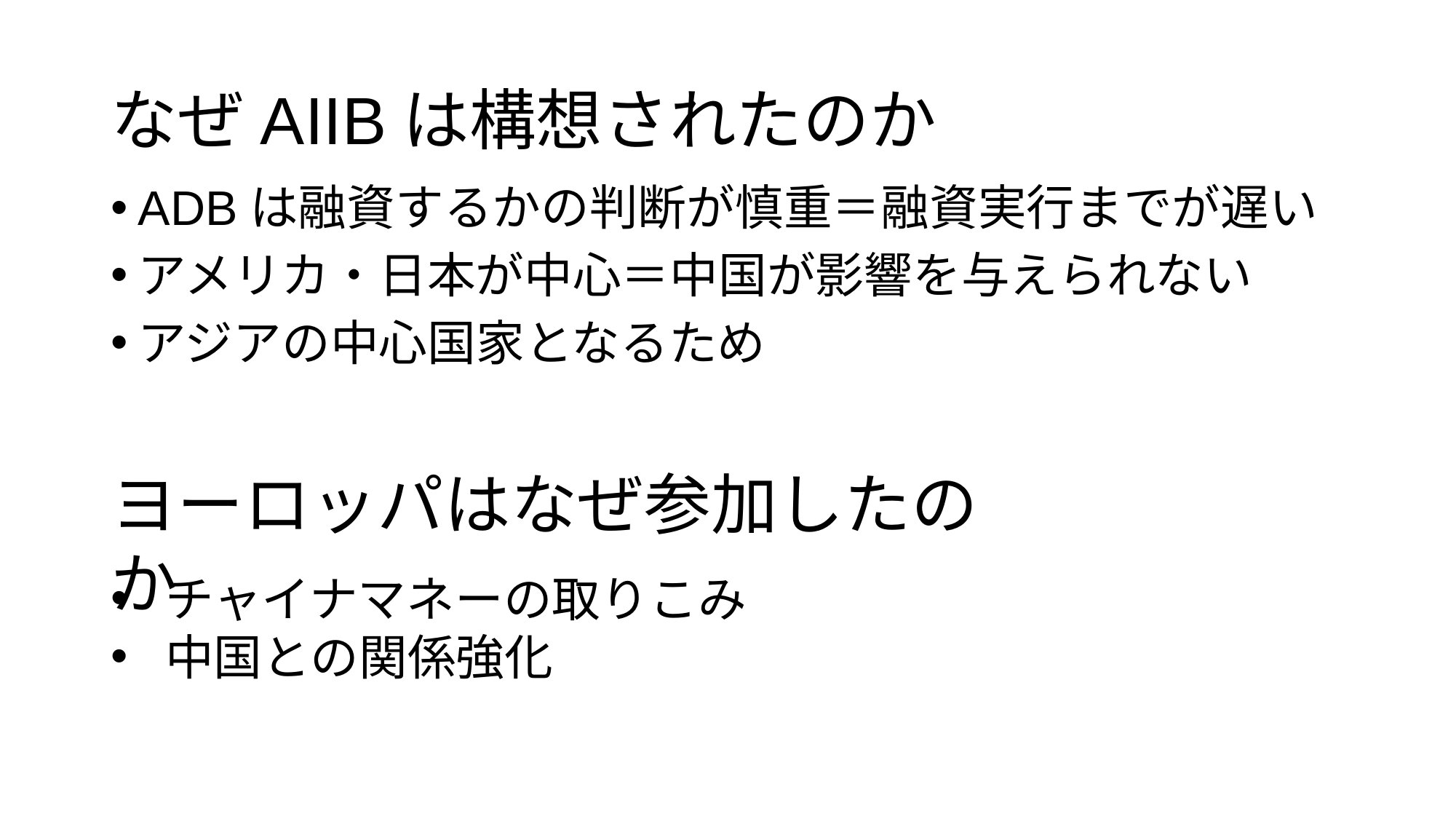

# なぜAIIBは構想されたのか
ADBは融資するかの判断が慎重＝融資実行までが遅い
アメリカ・日本が中心＝中国が影響を与えられない
アジアの中心国家となるため

ヨーロッパはなぜ参加したのか
チャイナマネーの取りこみ
中国との関係強化